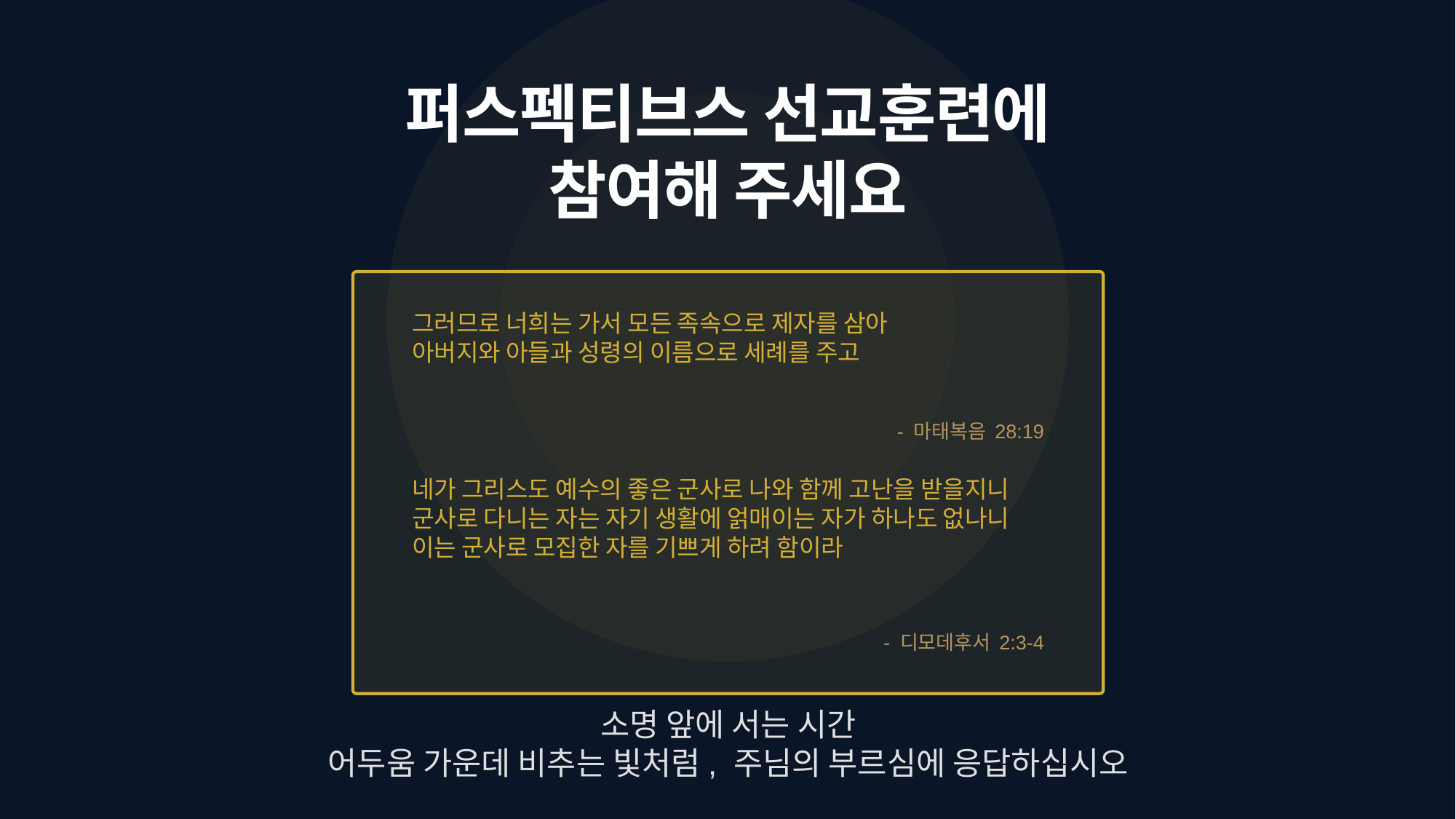

퍼스펙티브스 선교훈련에
참여해 주세요

그러므로 너희는 가서 모든 족속으로 제자를 삼아
아버지와 아들과 성령의 이름으로 세례를 주고
- 마태복음 28:19
네가 그리스도 예수의 좋은 군사로 나와 함께 고난을 받을지니
군사로 다니는 자는 자기 생활에 얽매이는 자가 하나도 없나니
이는 군사로 모집한 자를 기쁘게 하려 함이라
- 디모데후서 2:3-4
소명 앞에 서는 시간
어두움 가운데 비추는 빛처럼, 주님의 부르심에 응답하십시오